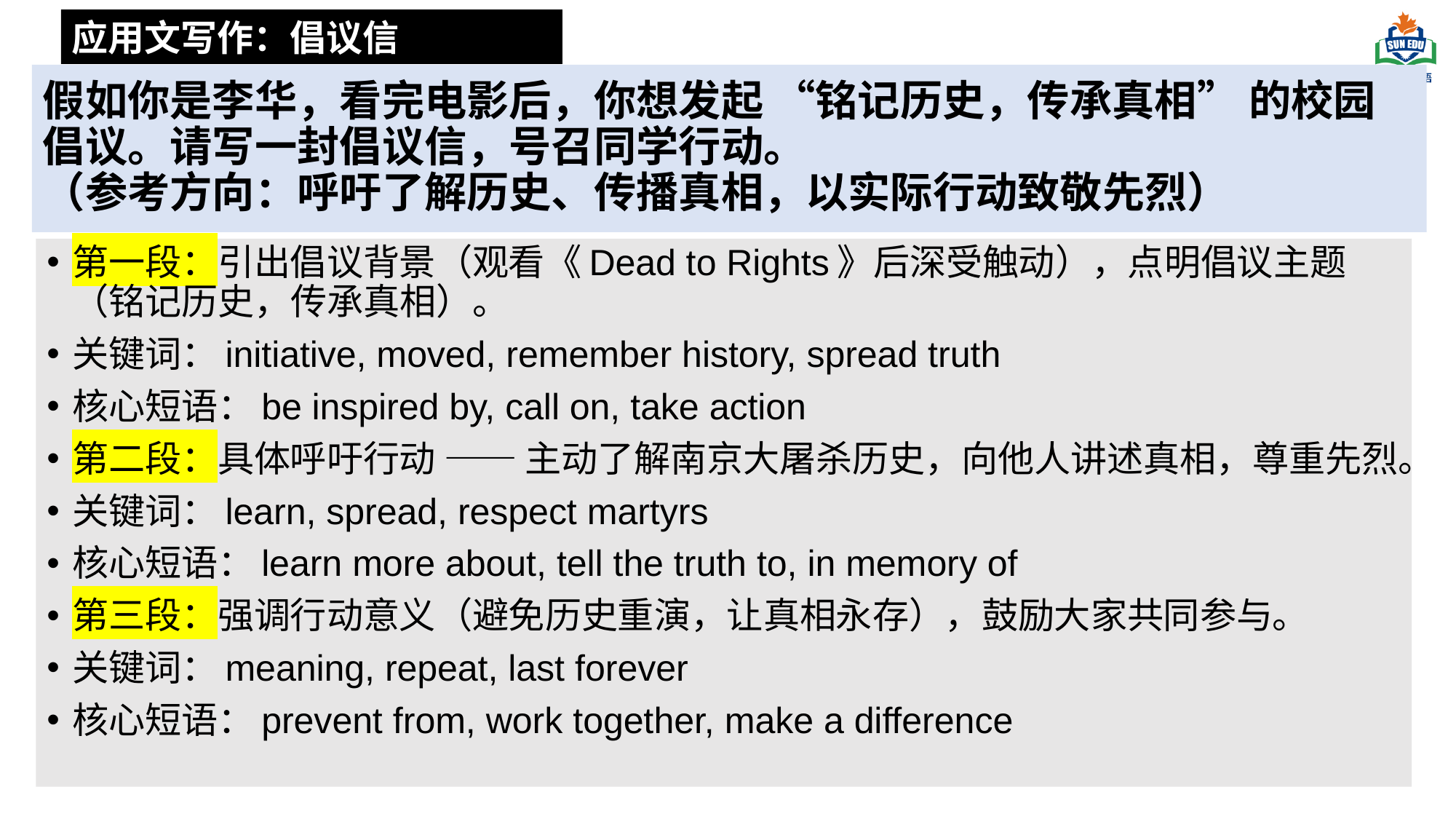

应用文写作：倡议信
# 假如你是李华，看完电影后，你想发起 “铭记历史，传承真相” 的校园倡议。请写一封倡议信，号召同学行动。 （参考方向：呼吁了解历史、传播真相，以实际行动致敬先烈）
第一段：引出倡议背景（观看《Dead to Rights》后深受触动），点明倡议主题（铭记历史，传承真相）。
关键词：initiative, moved, remember history, spread truth
核心短语：be inspired by, call on, take action
第二段：具体呼吁行动 —— 主动了解南京大屠杀历史，向他人讲述真相，尊重先烈。
关键词：learn, spread, respect martyrs
核心短语：learn more about, tell the truth to, in memory of
第三段：强调行动意义（避免历史重演，让真相永存），鼓励大家共同参与。
关键词：meaning, repeat, last forever
核心短语：prevent from, work together, make a difference